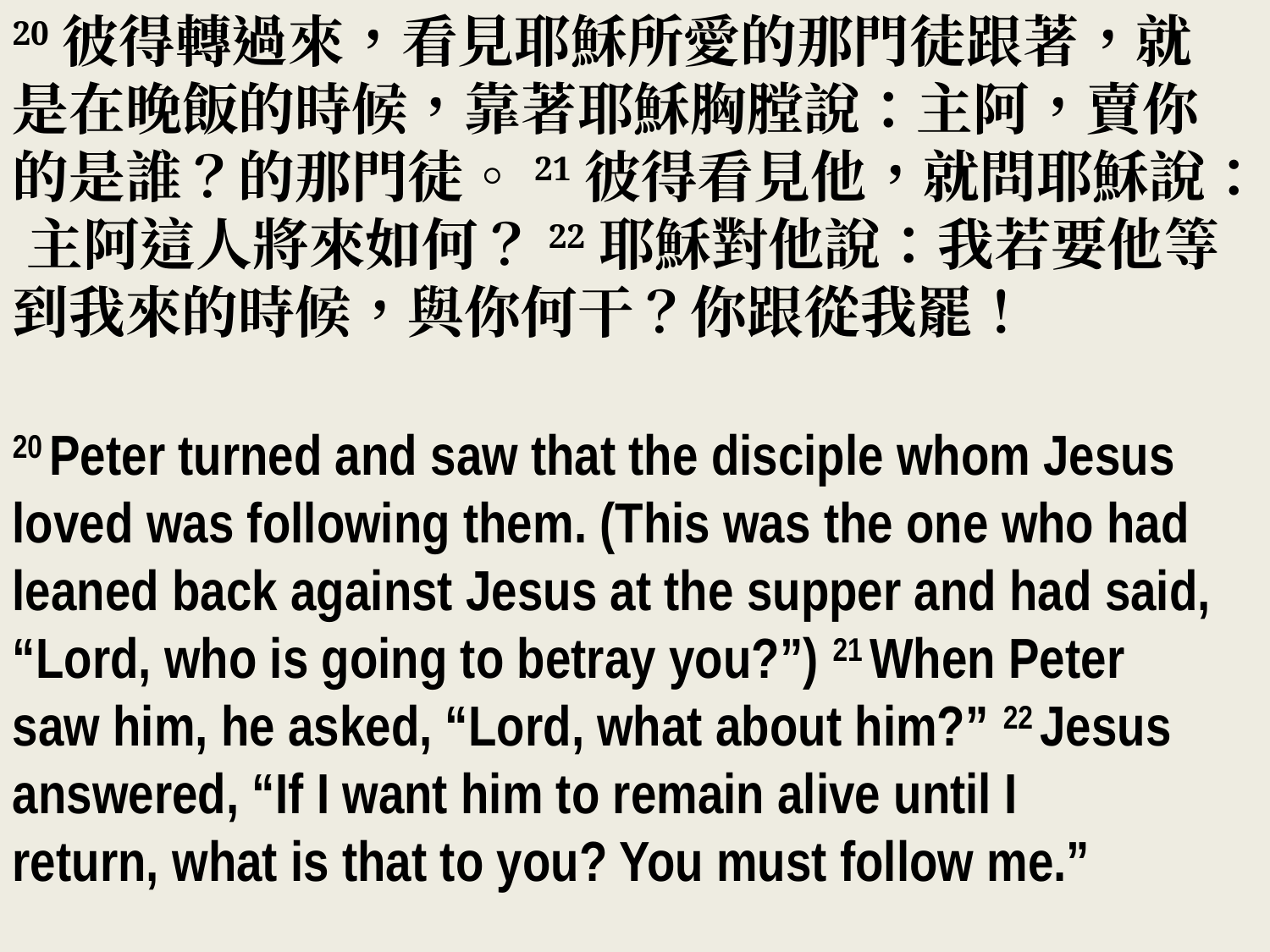

20彼得轉過來，看見耶穌所愛的那門徒跟著，就 是在晚飯的時候，靠著耶穌胸膛說：主阿，賣你 的是誰？的那門徒。21彼得看見他，就問耶穌說： 主阿這人將來如何？22耶穌對他說：我若要他等 到我來的時候，與你何干？你跟從我罷！
20 Peter turned and saw that the disciple whom Jesus loved was following them. (This was the one who had leaned back against Jesus at the supper and had said, “Lord, who is going to betray you?”) 21 When Peter
saw him, he asked, “Lord, what about him?” 22 Jesus answered, “If I want him to remain alive until I return, what is that to you? You must follow me.”